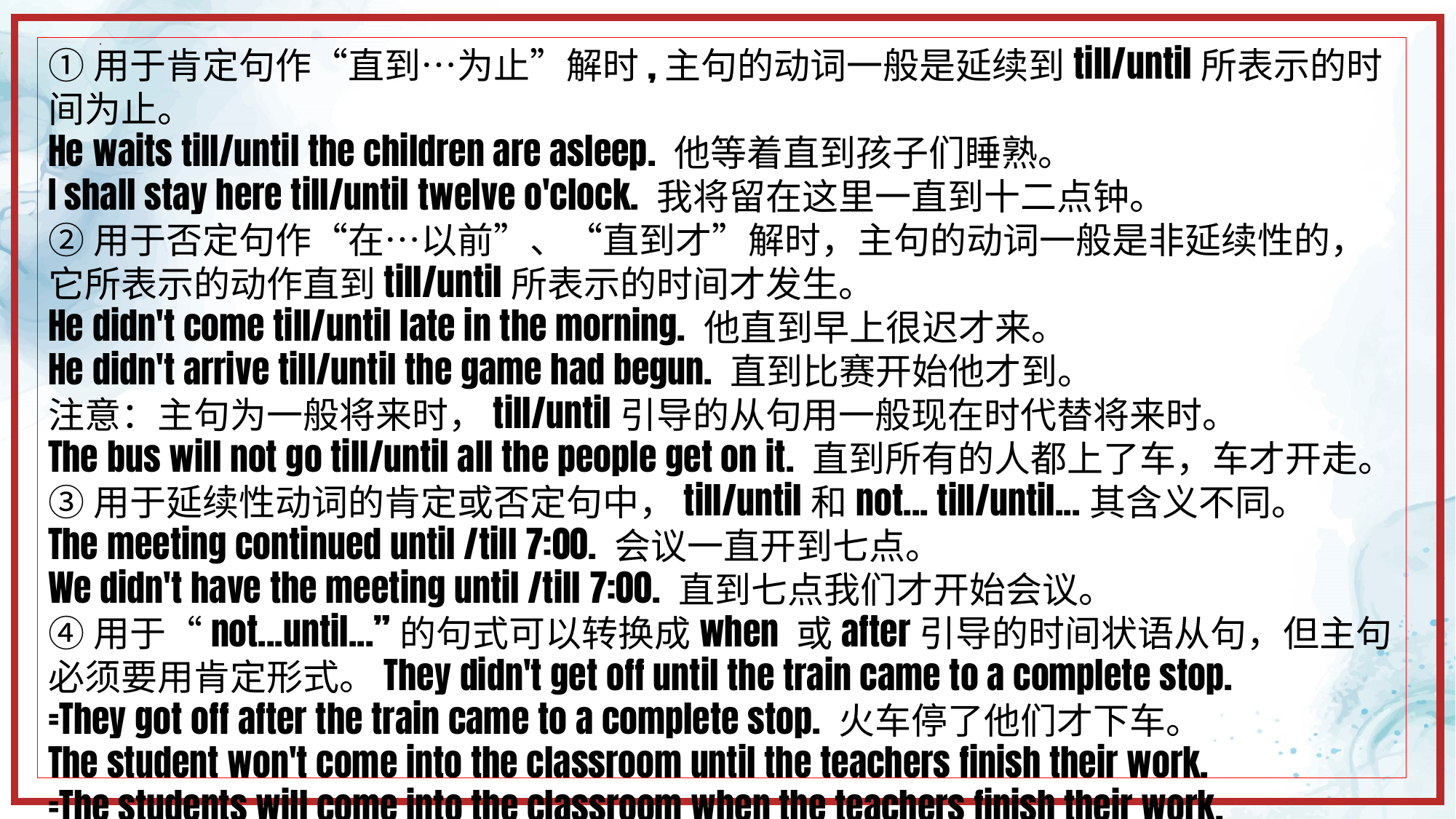

①用于肯定句作“直到…为止”解时,主句的动词一般是延续到till/until所表示的时间为止。
He waits till/until the children are asleep. 他等着直到孩子们睡熟。
I shall stay here till/until twelve o'clock. 我将留在这里一直到十二点钟。
②用于否定句作“在…以前”、“直到才”解时，主句的动词一般是非延续性的，它所表示的动作直到till/until所表示的时间才发生。
He didn't come till/until late in the morning. 他直到早上很迟才来。
He didn't arrive till/until the game had begun. 直到比赛开始他才到。
注意：主句为一般将来时，till/until引导的从句用一般现在时代替将来时。
The bus will not go till/until all the people get on it. 直到所有的人都上了车，车才开走。
③用于延续性动词的肯定或否定句中，till/until和not... till/until...其含义不同。
The meeting continued until /till 7:00. 会议一直开到七点。
We didn't have the meeting until /till 7:00. 直到七点我们才开始会议。
④用于“not...until...”的句式可以转换成when 或after引导的时间状语从句，但主句必须要用肯定形式。They didn't get off until the train came to a complete stop.
=They got off after the train came to a complete stop. 火车停了他们才下车。
The student won't come into the classroom until the teachers finish their work.
=The students will come into the classroom when the teachers finish their work.
当老师们完成工作时，学生们将走进教室。